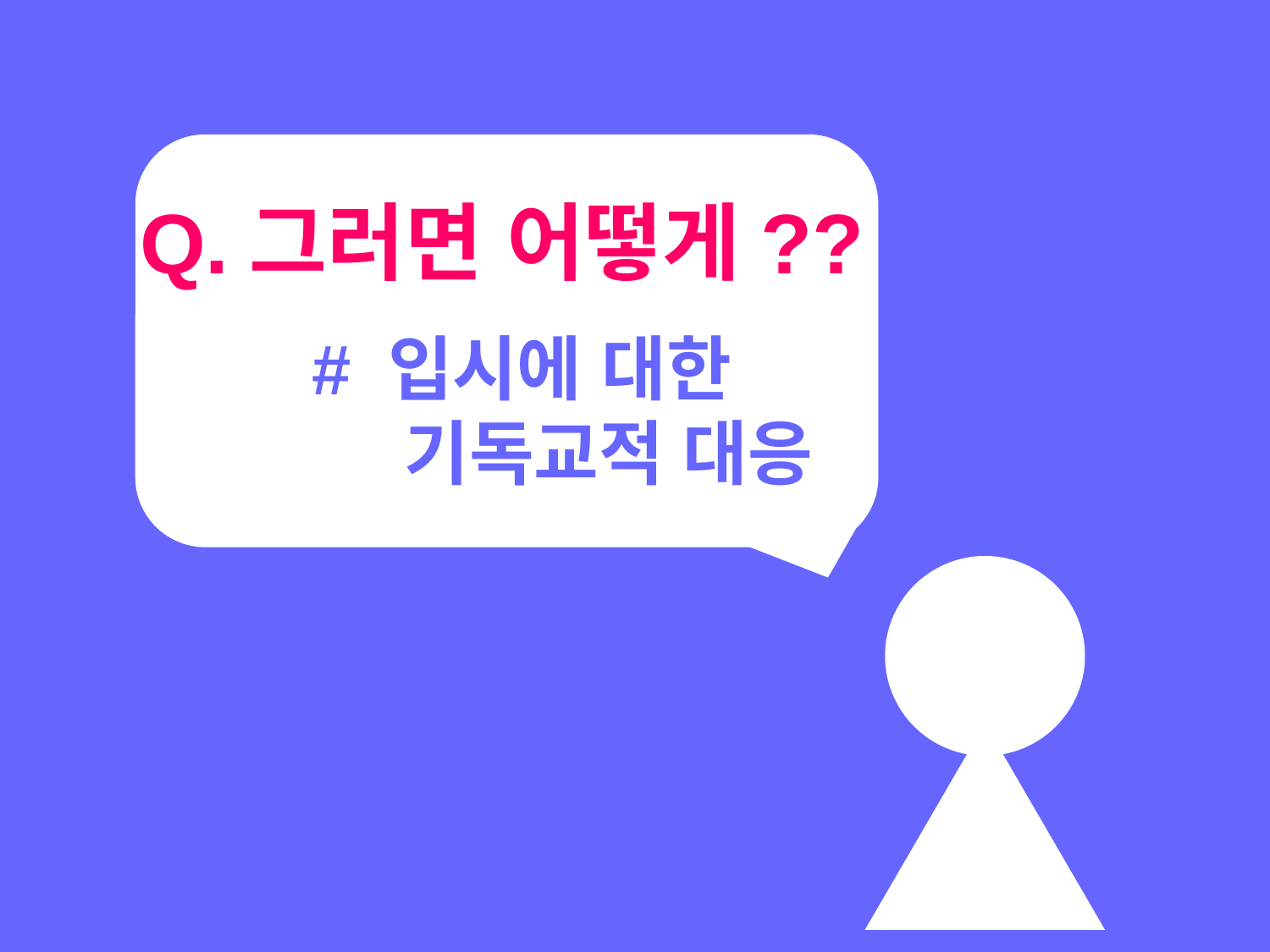

Q.그러면 어떻게??

   # 입시에 대한
          기독교적 대응